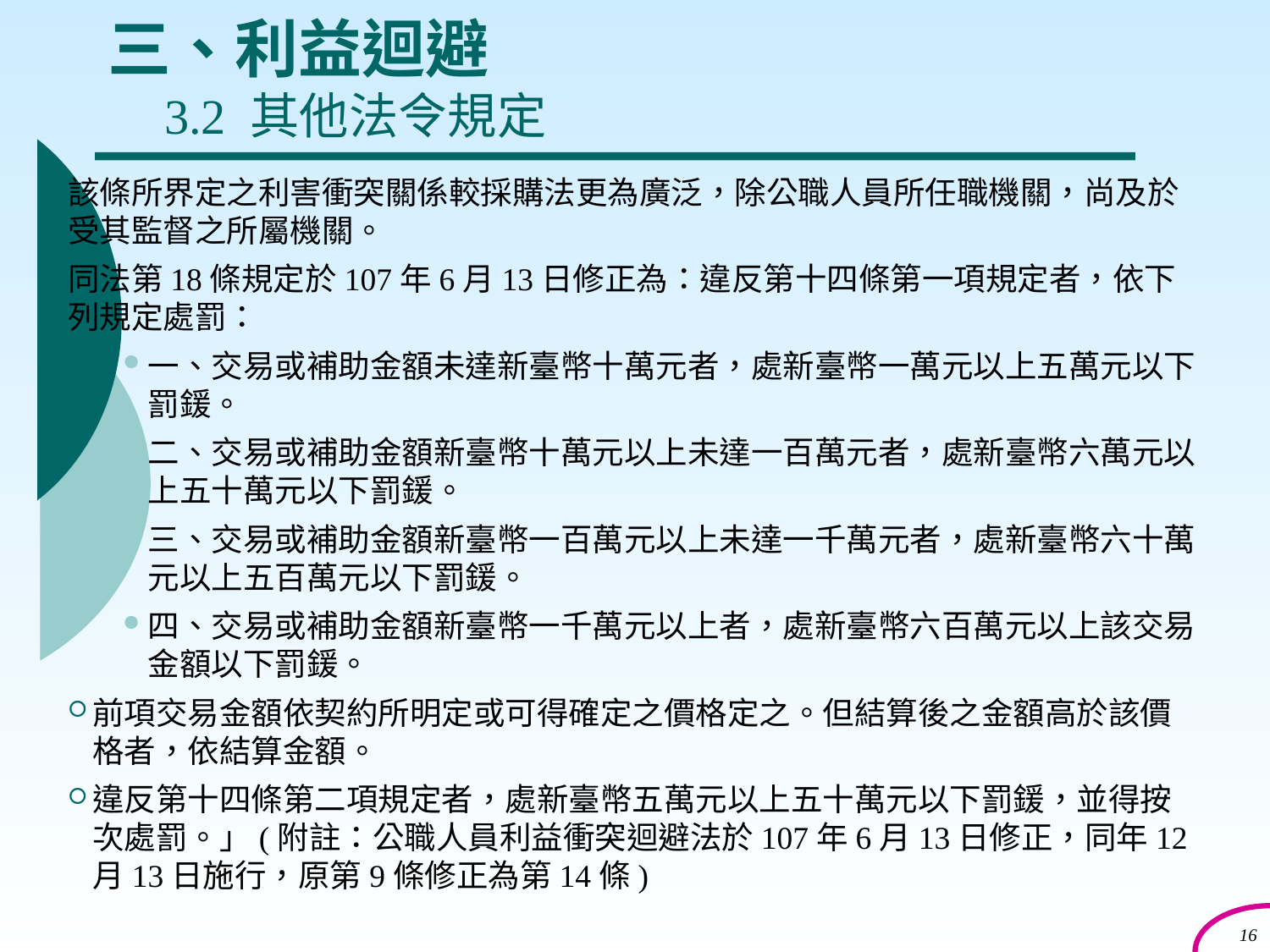

# 三、利益迴避 3.2 其他法令規定
該條所界定之利害衝突關係較採購法更為廣泛，除公職人員所任職機關，尚及於受其監督之所屬機關。
同法第18條規定於107年6月13日修正為：違反第十四條第一項規定者，依下列規定處罰：
一、交易或補助金額未達新臺幣十萬元者，處新臺幣一萬元以上五萬元以下罰鍰。
二、交易或補助金額新臺幣十萬元以上未達一百萬元者，處新臺幣六萬元以上五十萬元以下罰鍰。
三、交易或補助金額新臺幣一百萬元以上未達一千萬元者，處新臺幣六十萬元以上五百萬元以下罰鍰。
四、交易或補助金額新臺幣一千萬元以上者，處新臺幣六百萬元以上該交易金額以下罰鍰。
前項交易金額依契約所明定或可得確定之價格定之。但結算後之金額高於該價格者，依結算金額。
違反第十四條第二項規定者，處新臺幣五萬元以上五十萬元以下罰鍰，並得按次處罰。」(附註：公職人員利益衝突迴避法於107年6月13日修正，同年12月13日施行，原第9條修正為第14條)
16